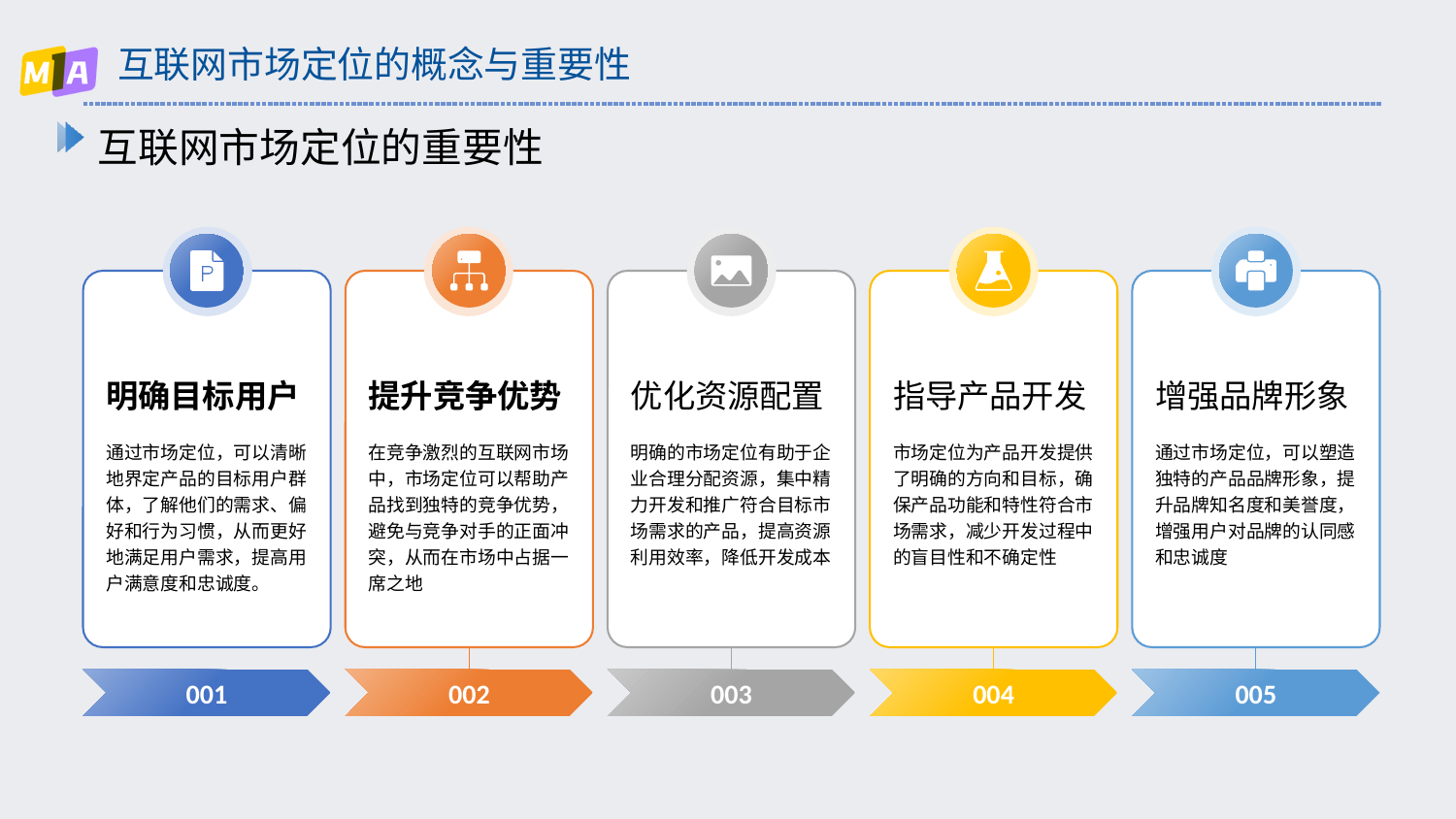

# 互联网市场定位的概念与重要性
互联网市场定位的重要性

明确目标用户
通过市场定位，可以清晰地界定产品的目标用户群体，了解他们的需求、偏好和行为习惯，从而更好地满足用户需求，提高用户满意度和忠诚度。
001

提升竞争优势
在竞争激烈的互联网市场中，市场定位可以帮助产品找到独特的竞争优势，避免与竞争对手的正面冲突，从而在市场中占据一席之地
002

优化资源配置
明确的市场定位有助于企业合理分配资源，集中精力开发和推广符合目标市场需求的产品，提高资源利用效率，降低开发成本
003

指导产品开发
市场定位为产品开发提供了明确的方向和目标，确保产品功能和特性符合市场需求，减少开发过程中的盲目性和不确定性
004

增强品牌形象
通过市场定位，可以塑造独特的产品品牌形象，提升品牌知名度和美誉度，增强用户对品牌的认同感和忠诚度
005